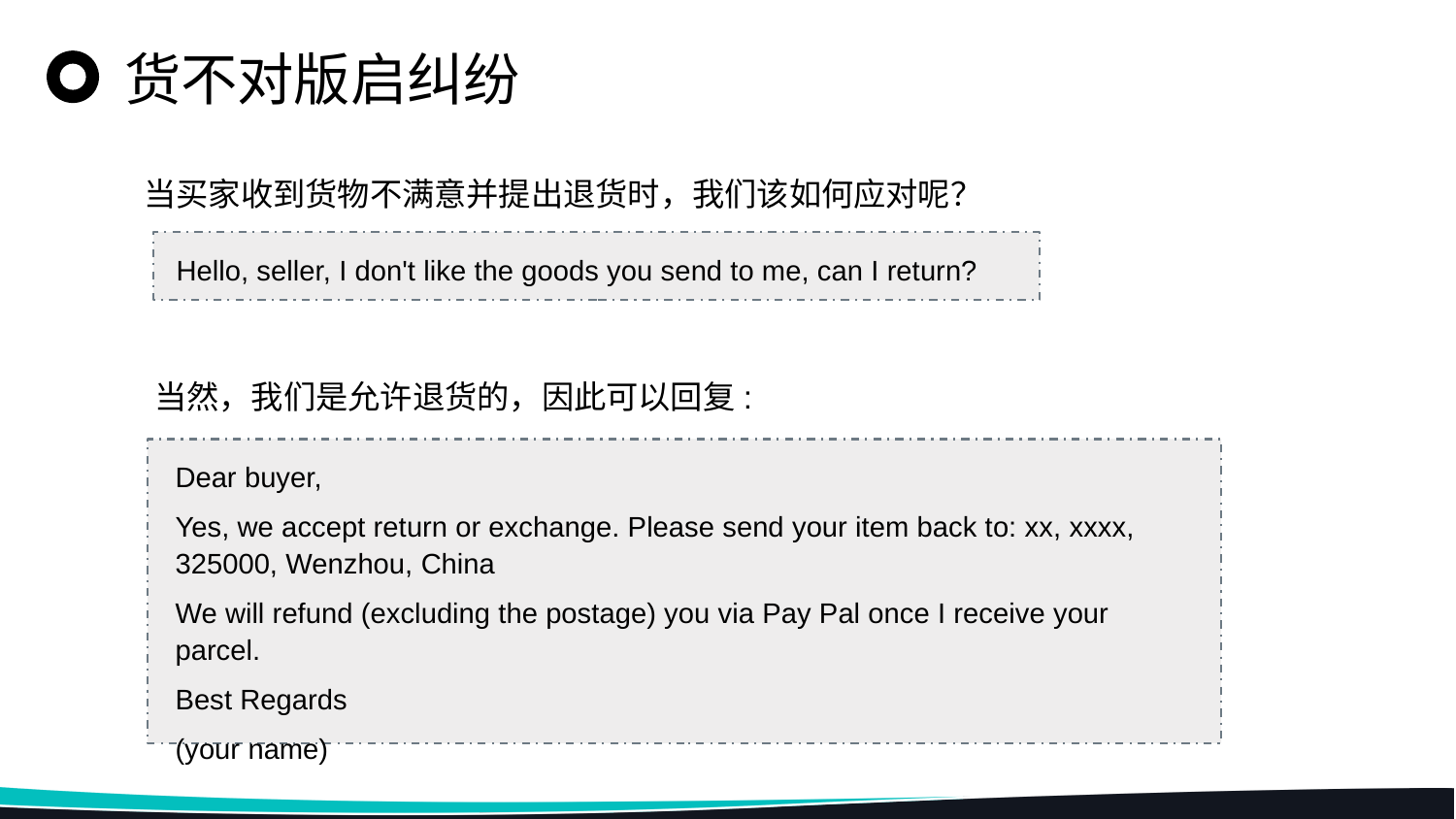

货不对版启纠纷
当买家收到货物不满意并提出退货时，我们该如何应对呢？

Hello, seller, I don't like the goods you send to me, can I return?
当然，我们是允许退货的，因此可以回复:

Dear buyer,
Yes, we accept return or exchange. Please send your item back to: xx, xxxx, 325000, Wenzhou, China
We will refund (excluding the postage) you via Pay Pal once I receive your parcel.
Best Regards
(your name)